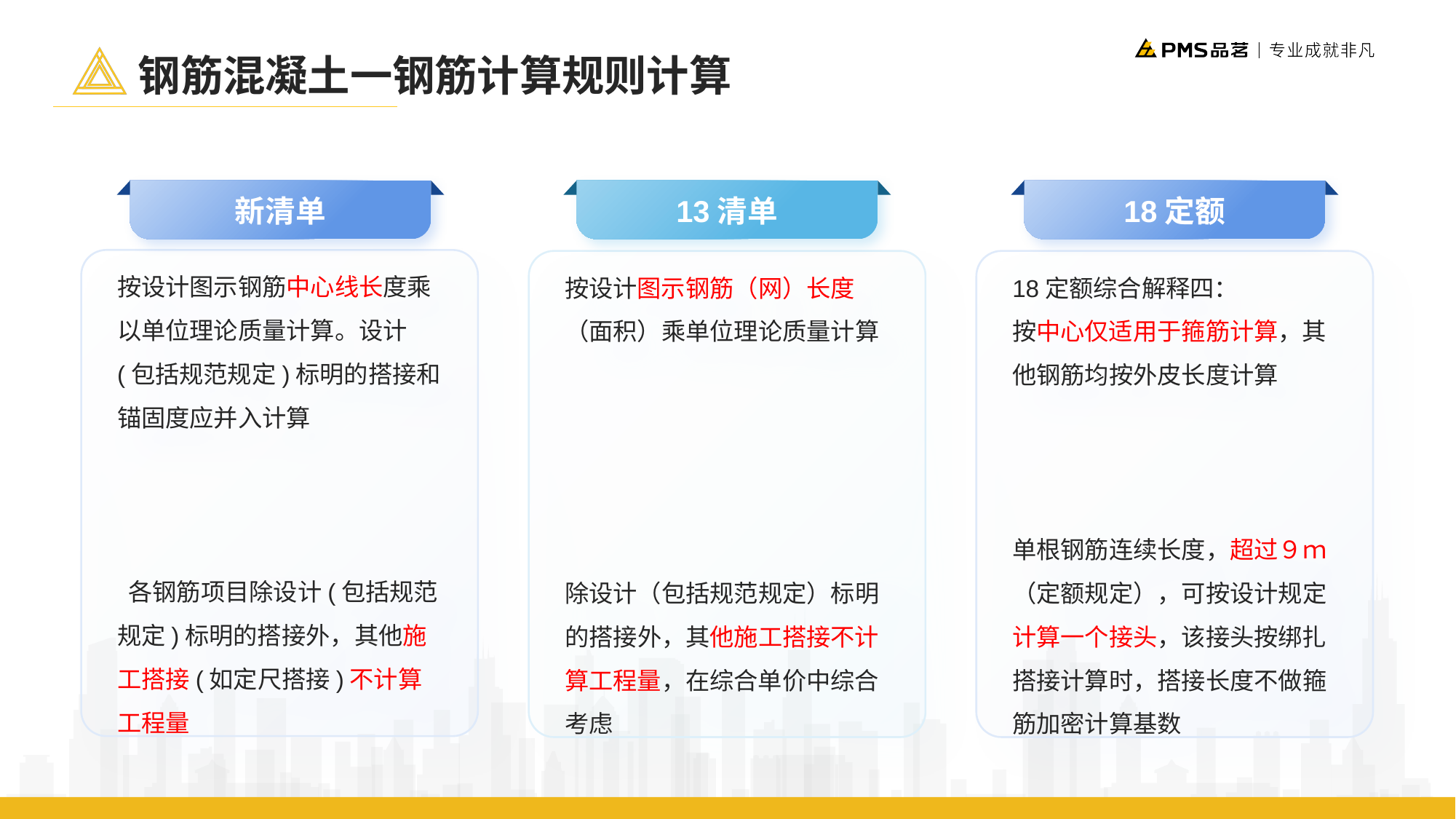

钢筋混凝土一钢筋计算规则计算

新清单

13清单

18定额

按设计图示钢筋中心线长度乘以单位理论质量计算。设计(包括规范规定)标明的搭接和锚固度应并入计算

 各钢筋项目除设计(包括规范规定)标明的搭接外，其他施工搭接(如定尺搭接)不计算工程量
按设计图示钢筋（网）长度（面积）乘单位理论质量计算

除设计（包括规范规定）标明的搭接外，其他施工搭接不计算工程量，在综合单价中综合考虑
18定额综合解释四：
按中心仅适用于箍筋计算，其他钢筋均按外皮长度计算

单根钢筋连续长度，超过９ｍ（定额规定），可按设计规定计算一个接头，该接头按绑扎搭接计算时，搭接长度不做箍筋加密计算基数